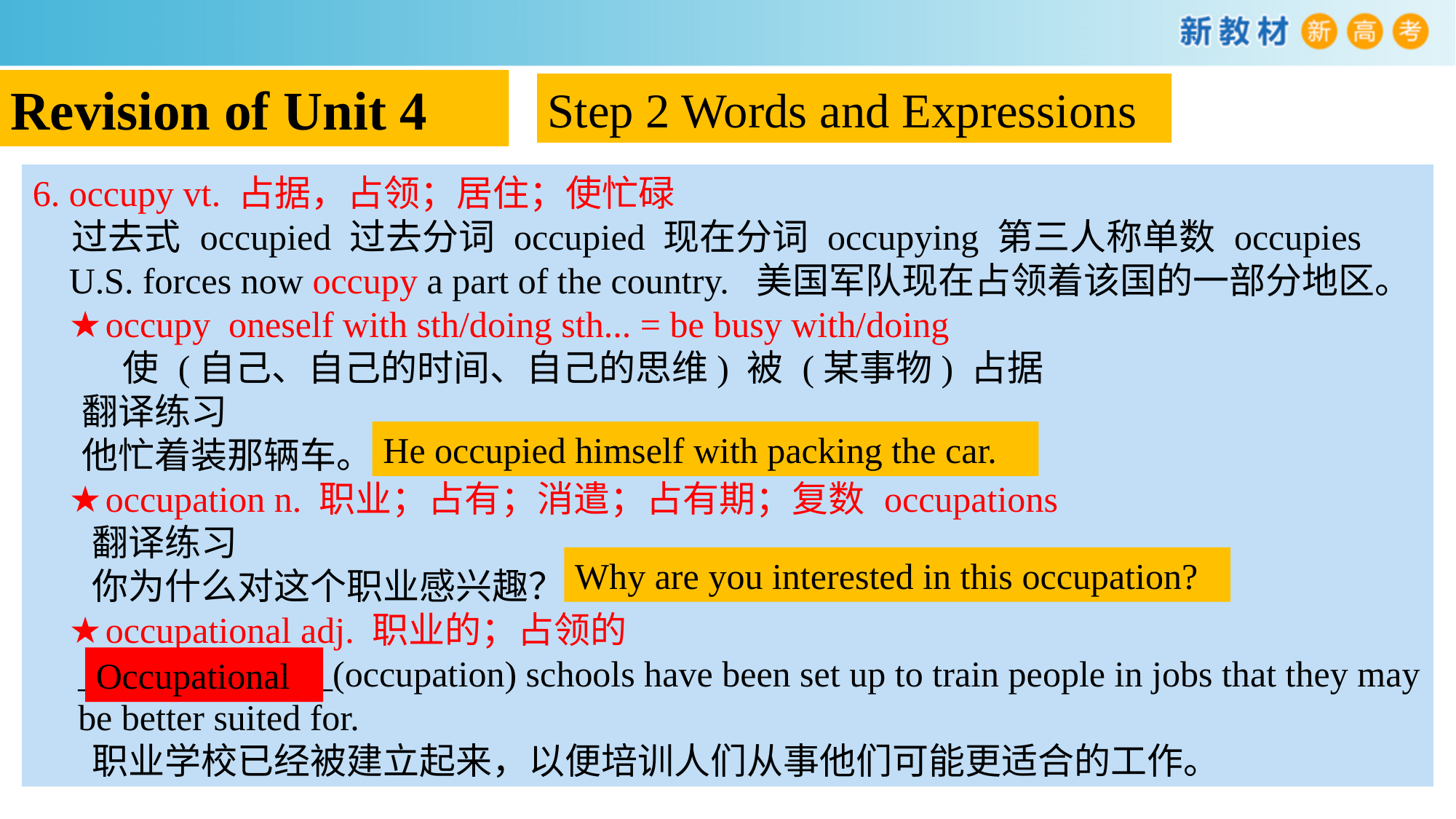

Revision of Unit 4
Step 2 Words and Expressions
6. occupy vt. 占据，占领；居住；使忙碌
   过去式 occupied 过去分词 occupied 现在分词 occupying 第三人称单数 occupies
    U.S. forces now occupy a part of the country.  美国军队现在占领着该国的一部分地区。
    ★occupy  oneself with sth/doing sth... = be busy with/doing
        使 (自己、自己的时间、自己的思维) 被 (某事物) 占据
    翻译练习
    他忙着装那辆车。
    ★occupation n. 职业；占有；消遣；占有期；复数 occupations
     翻译练习
     你为什么对这个职业感兴趣？
    ★occupational adj. 职业的；占领的
     ______________(occupation) schools have been set up to train people in jobs that they may
     be better suited for.
     职业学校已经被建立起来，以便培训人们从事他们可能更适合的工作。
He occupied himself with packing the car.
Why are you interested in this occupation?
Occupational